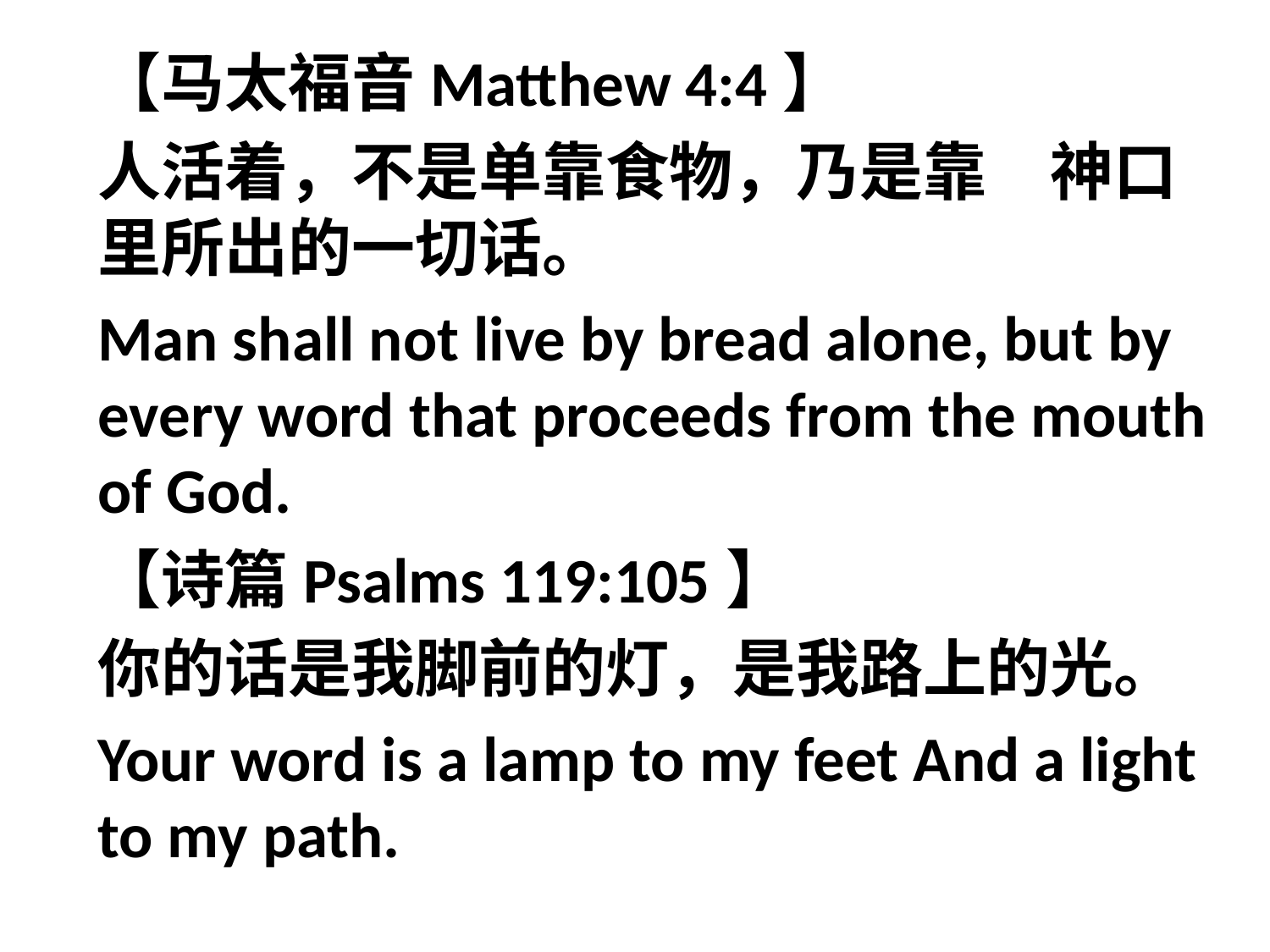

【马太福音Matthew 4:4】
人活着，不是单靠食物，乃是靠　神口里所出的一切话。
Man shall not live by bread alone, but by every word that proceeds from the mouth of God.
【诗篇Psalms 119:105】
你的话是我脚前的灯，是我路上的光。
Your word is a lamp to my feet And a light to my path.